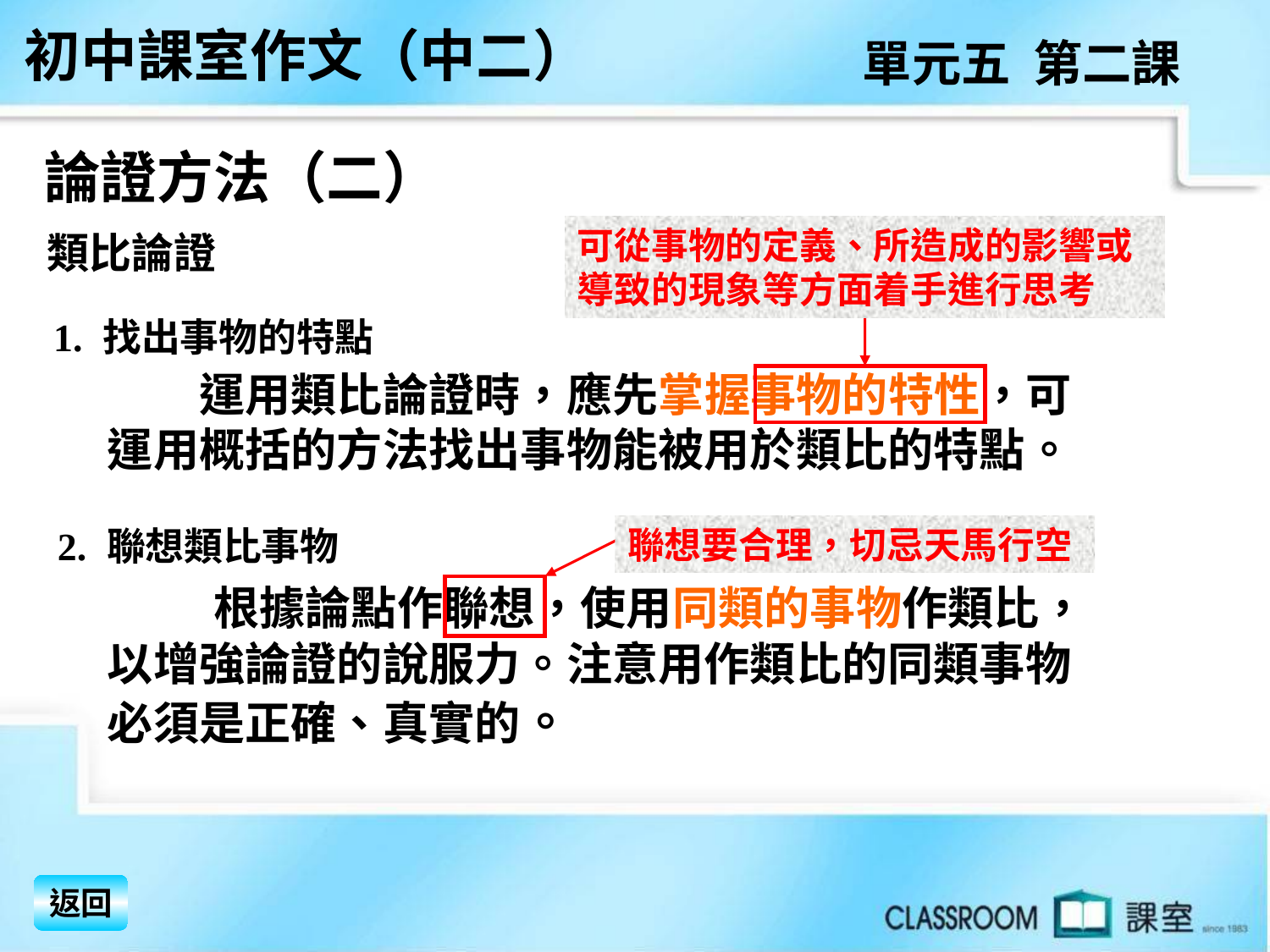

初中課室作文（中二）
單元五  第二課
論證方法（二）
可從事物的定義、所造成的影響或導致的現象等方面着手進行思考
類比論證
　　運用類比論證時，應先掌握事物的特性，可
運用概括的方法找出事物能被用於類比的特點。

1. 找出事物的特點

　　根據論點作聯想，使用同類的事物作類比，
以增強論證的說服力。注意用作類比的同類事物
必須是正確、真實的。
2. 聯想類比事物
聯想要合理，切忌天馬行空

返回